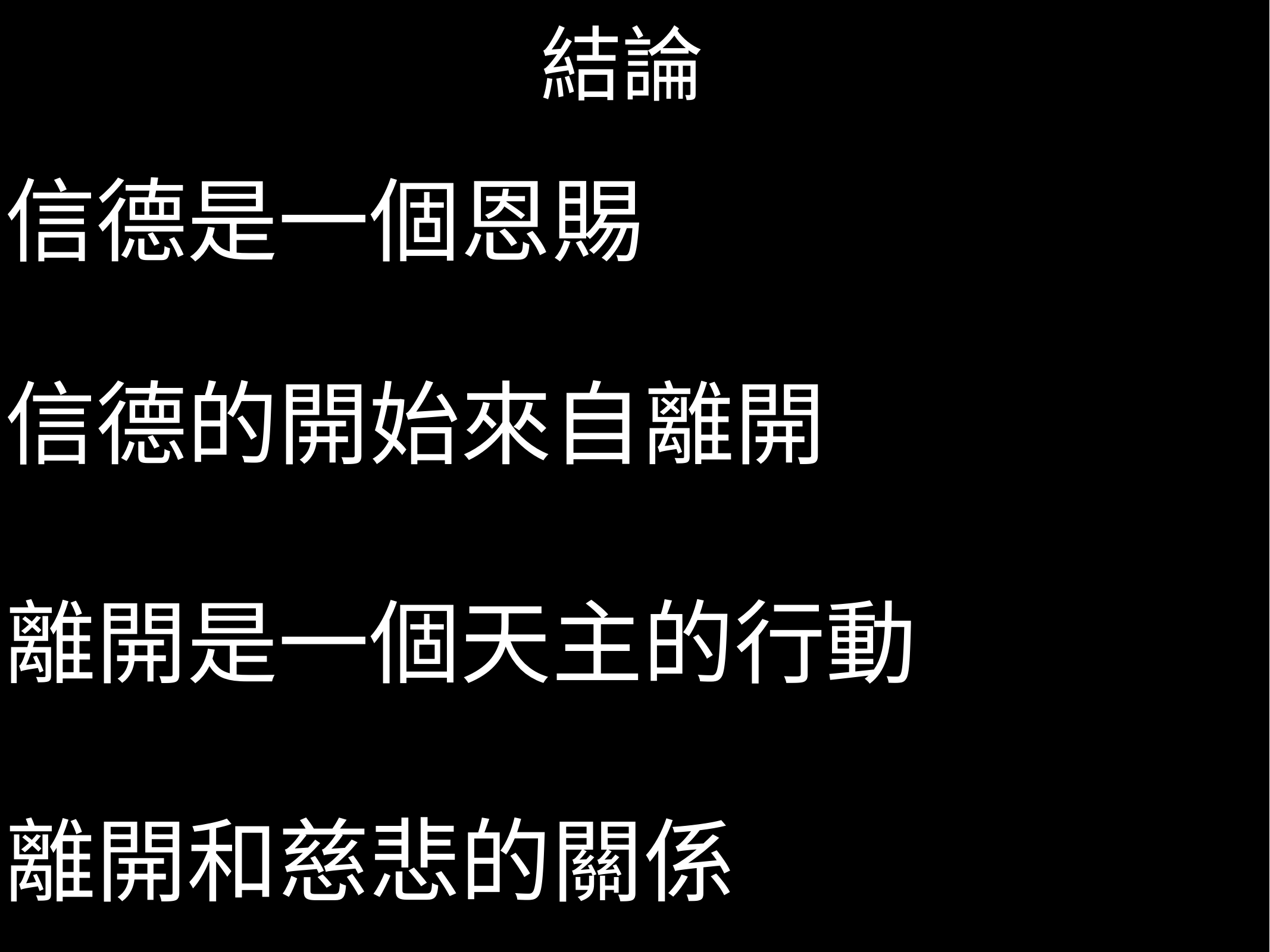

結論

信德是一個恩賜

信德的開始來自離開

離開是一個天主的行動

離開和慈悲的關係